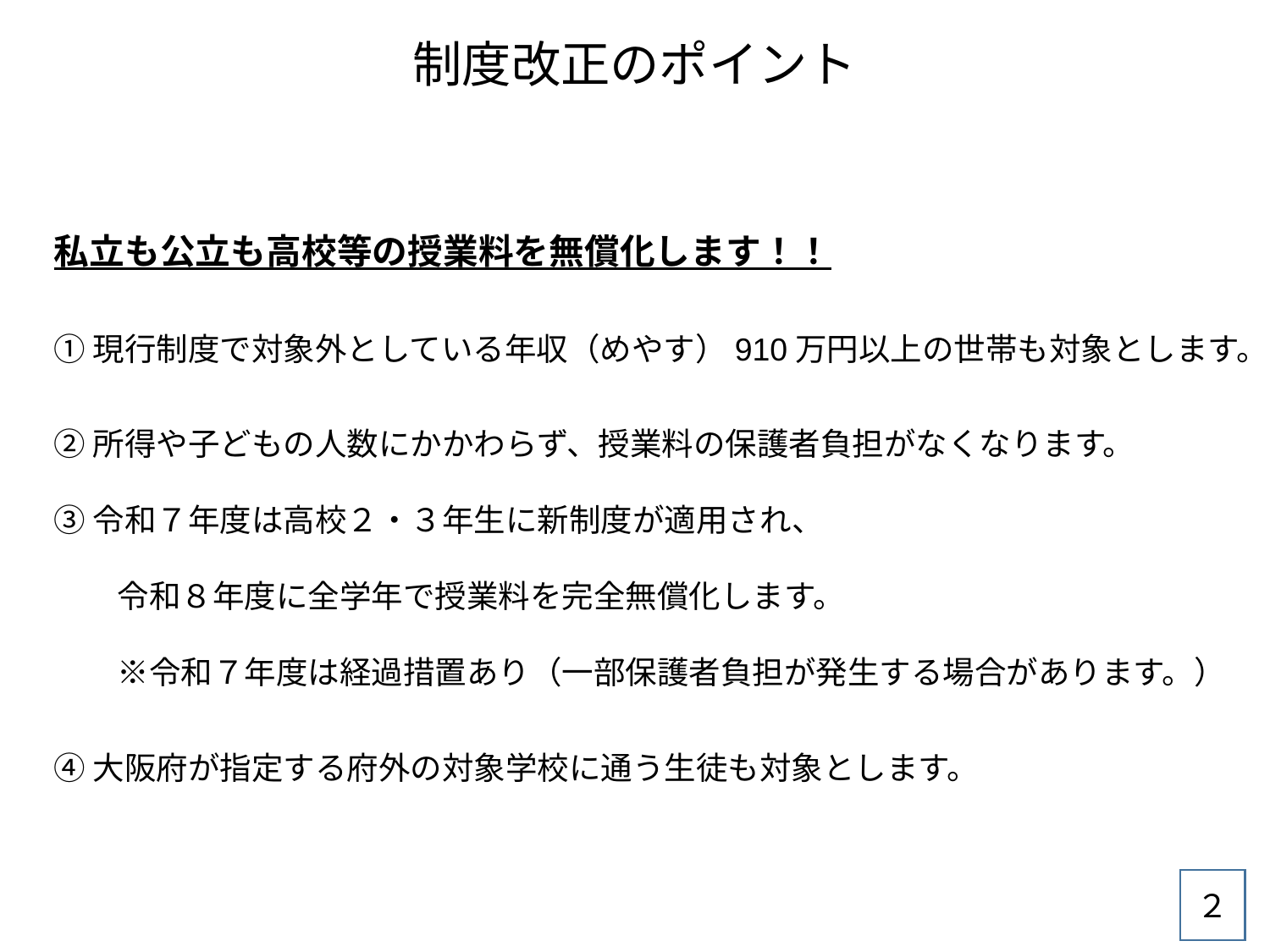

制度改正のポイント
　私立も公立も高校等の授業料を無償化します！！
　① 現行制度で対象外としている年収（めやす）910万円以上の世帯も対象とします。
　② 所得や子どもの人数にかかわらず、授業料の保護者負担がなくなります。
　③ 令和７年度は高校２・３年生に新制度が適用され、
　　　令和８年度に全学年で授業料を完全無償化します。
　　　※令和７年度は経過措置あり（一部保護者負担が発生する場合があります。）
　④ 大阪府が指定する府外の対象学校に通う生徒も対象とします。
２